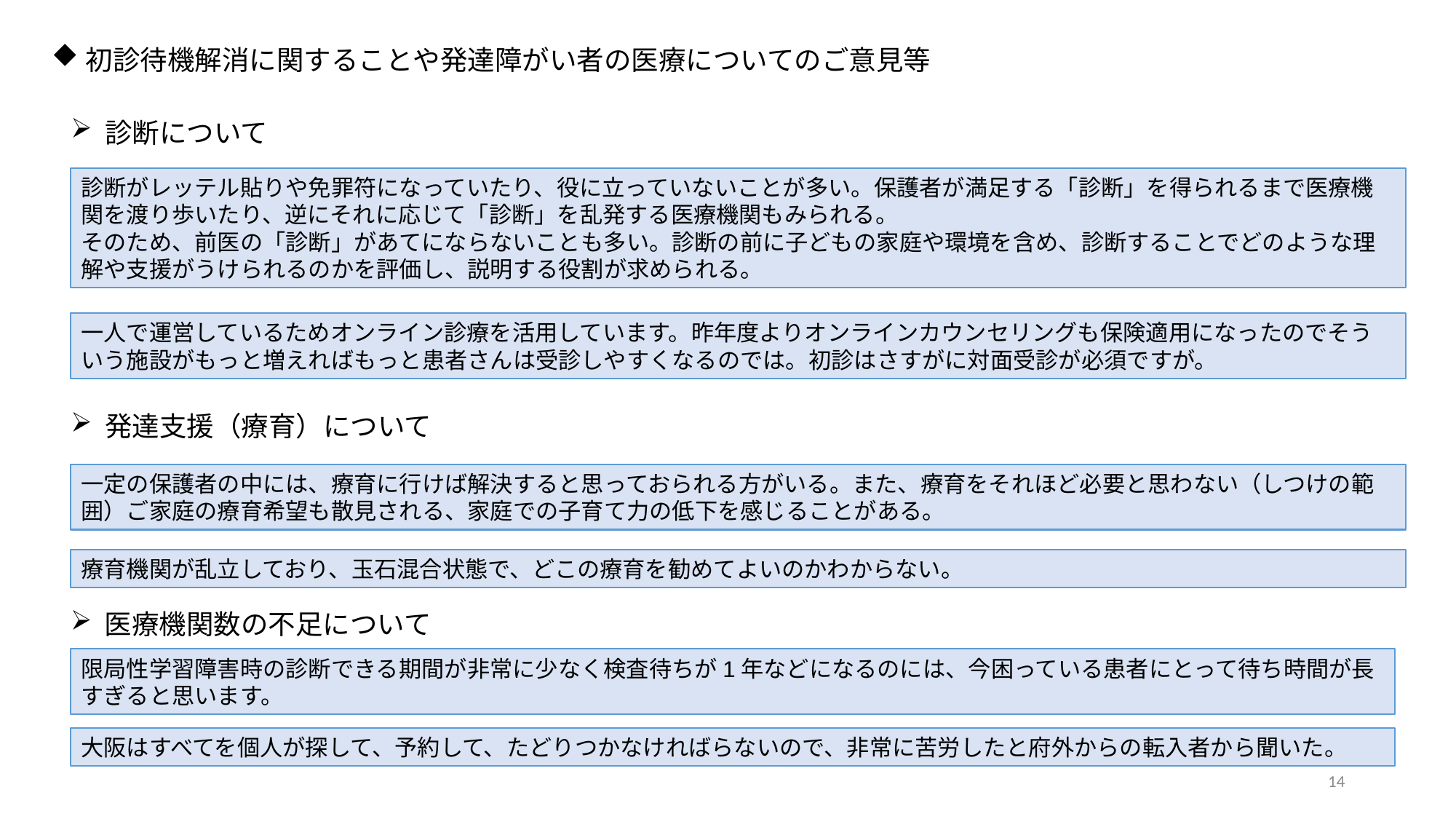

初診待機解消に関することや発達障がい者の医療についてのご意見等
診断について
診断がレッテル貼りや免罪符になっていたり、役に立っていないことが多い。保護者が満足する「診断」を得られるまで医療機関を渡り歩いたり、逆にそれに応じて「診断」を乱発する医療機関もみられる。
そのため、前医の「診断」があてにならないことも多い。診断の前に子どもの家庭や環境を含め、診断することでどのような理解や支援がうけられるのかを評価し、説明する役割が求められる。
一人で運営しているためオンライン診療を活用しています。昨年度よりオンラインカウンセリングも保険適用になったのでそういう施設がもっと増えればもっと患者さんは受診しやすくなるのでは。初診はさすがに対面受診が必須ですが。
発達支援（療育）について
一定の保護者の中には、療育に行けば解決すると思っておられる方がいる。また、療育をそれほど必要と思わない（しつけの範囲）ご家庭の療育希望も散見される、家庭での子育て力の低下を感じることがある。
療育機関が乱立しており、玉石混合状態で、どこの療育を勧めてよいのかわからない。
医療機関数の不足について
限局性学習障害時の診断できる期間が非常に少なく検査待ちが1年などになるのには、今困っている患者にとって待ち時間が長すぎると思います。
大阪はすべてを個人が探して、予約して、たどりつかなければらないので、非常に苦労したと府外からの転入者から聞いた。
14